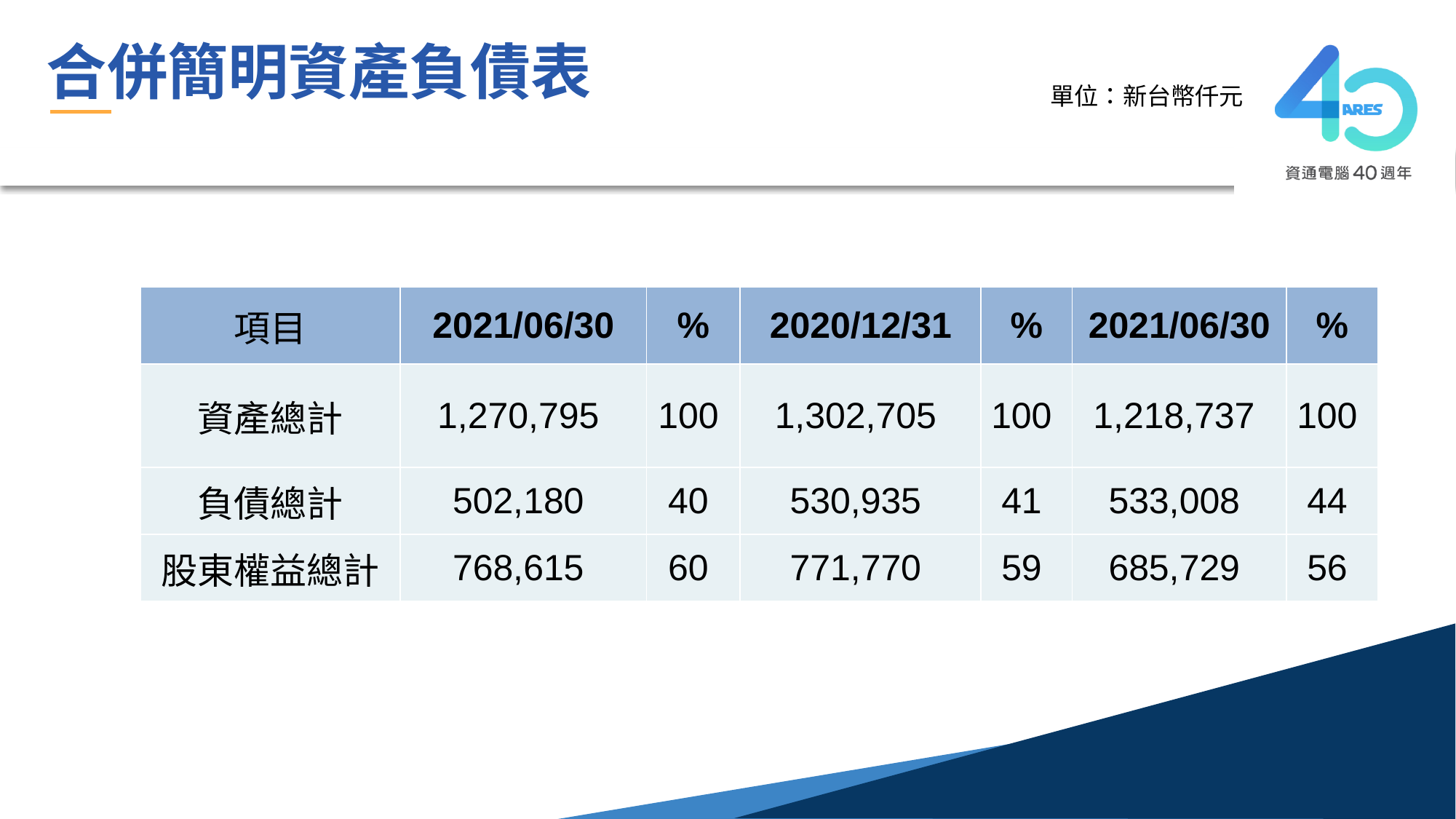

合併簡明資產負債表
單位：新台幣仟元
| 項目 | 2021/06/30 | % | 2020/12/31 | % | 2021/06/30 | % |
| --- | --- | --- | --- | --- | --- | --- |
| 資產總計 | 1,270,795 | 100 | 1,302,705 | 100 | 1,218,737 | 100 |
| 負債總計 | 502,180 | 40 | 530,935 | 41 | 533,008 | 44 |
| 股東權益總計 | 768,615 | 60 | 771,770 | 59 | 685,729 | 56 |